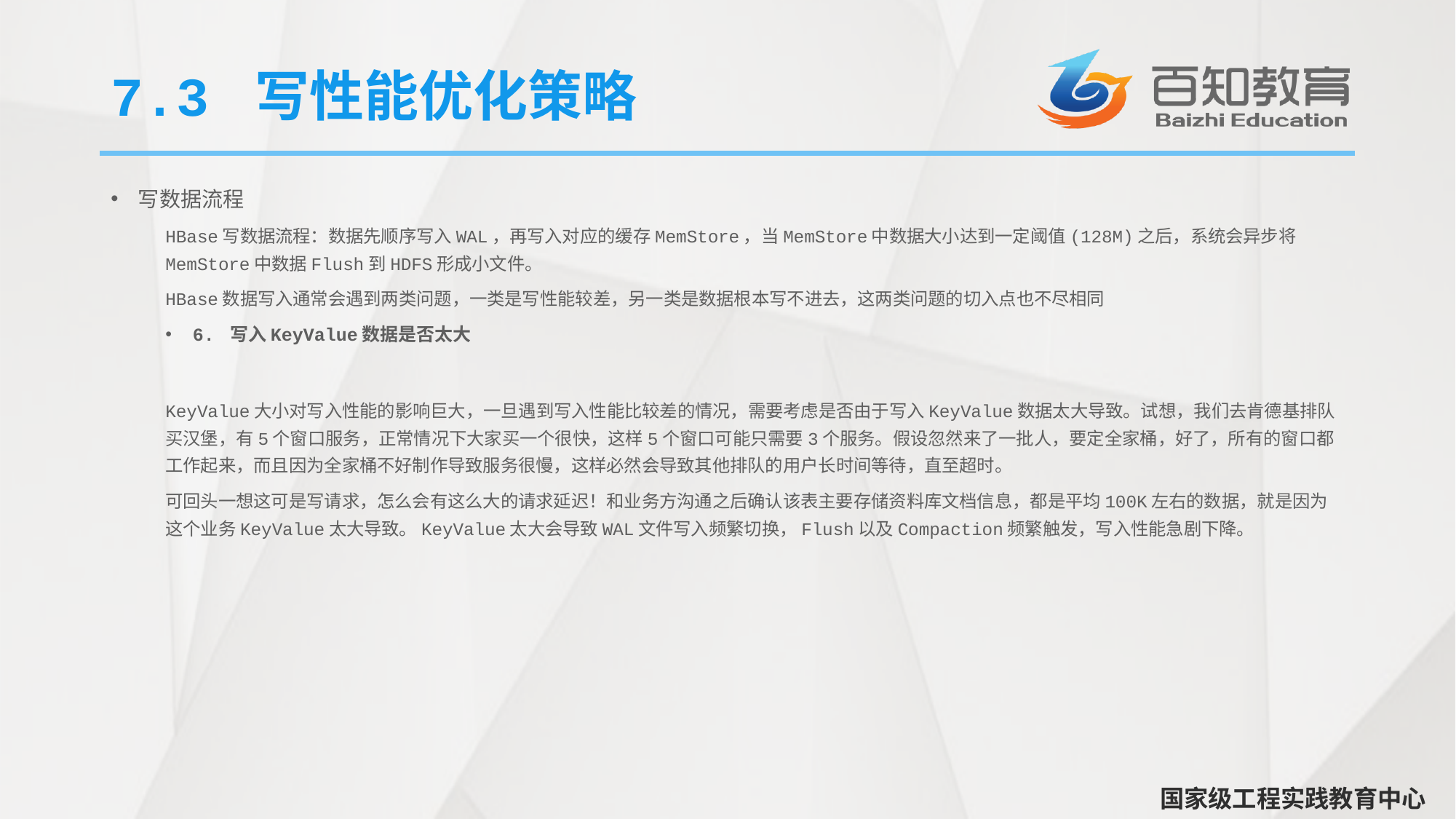

# 7.3 写性能优化策略
写数据流程
HBase写数据流程：数据先顺序写入WAL，再写入对应的缓存MemStore，当MemStore中数据大小达到一定阈值(128M)之后，系统会异步将MemStore中数据Flush到HDFS形成小文件。
HBase数据写入通常会遇到两类问题，一类是写性能较差，另一类是数据根本写不进去，这两类问题的切入点也不尽相同
6. 写入KeyValue数据是否太大

KeyValue大小对写入性能的影响巨大，一旦遇到写入性能比较差的情况，需要考虑是否由于写入KeyValue数据太大导致。试想，我们去肯德基排队买汉堡，有5个窗口服务，正常情况下大家买一个很快，这样5个窗口可能只需要3个服务。假设忽然来了一批人，要定全家桶，好了，所有的窗口都工作起来，而且因为全家桶不好制作导致服务很慢，这样必然会导致其他排队的用户长时间等待，直至超时。
可回头一想这可是写请求，怎么会有这么大的请求延迟！和业务方沟通之后确认该表主要存储资料库文档信息，都是平均100K左右的数据，就是因为这个业务KeyValue太大导致。KeyValue太大会导致WAL文件写入频繁切换，Flush以及Compaction频繁触发，写入性能急剧下降。